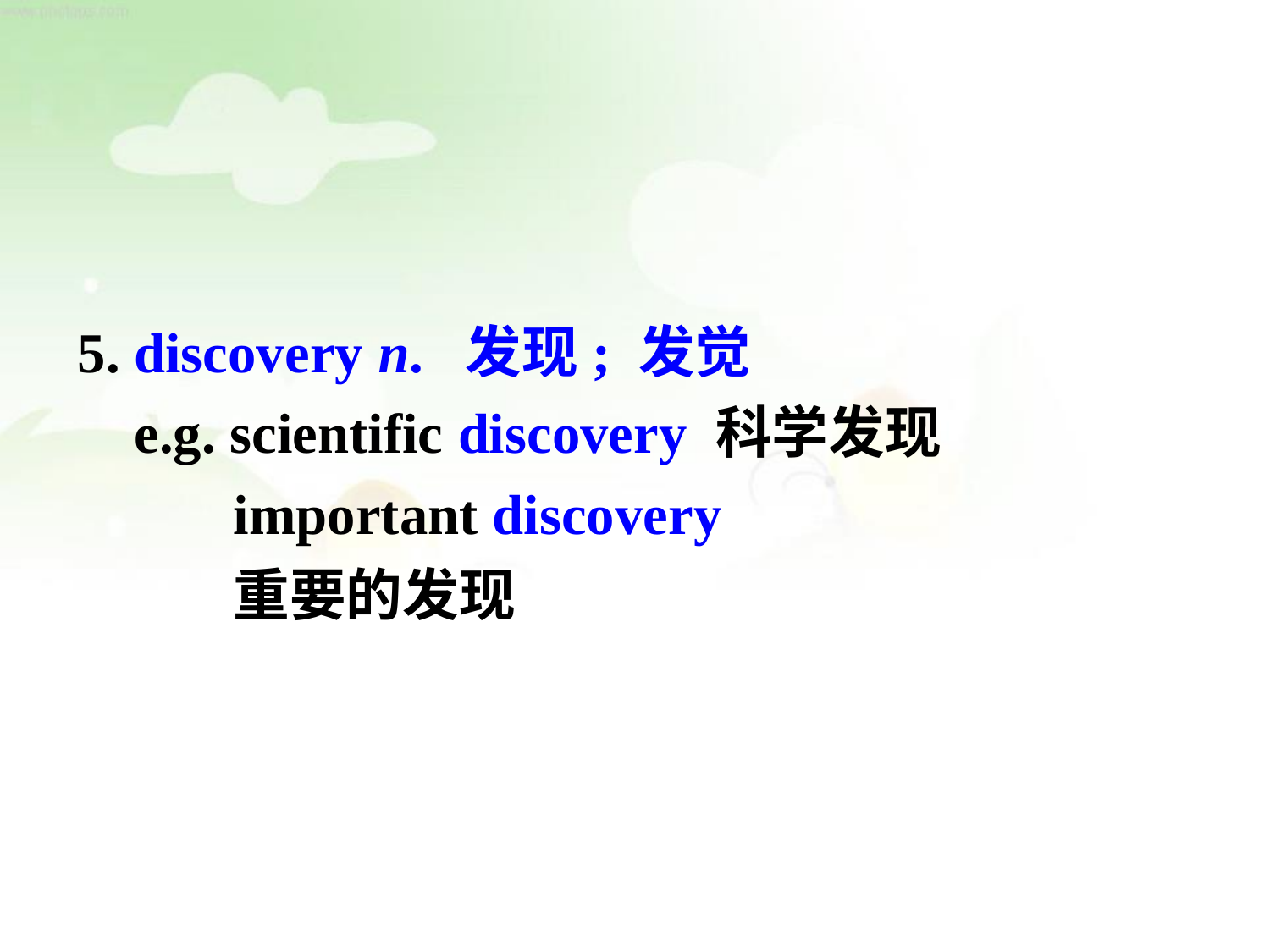

5. discovery n.  发现; 发觉
    e.g. scientific discovery 科学发现
           important discovery
           重要的发现